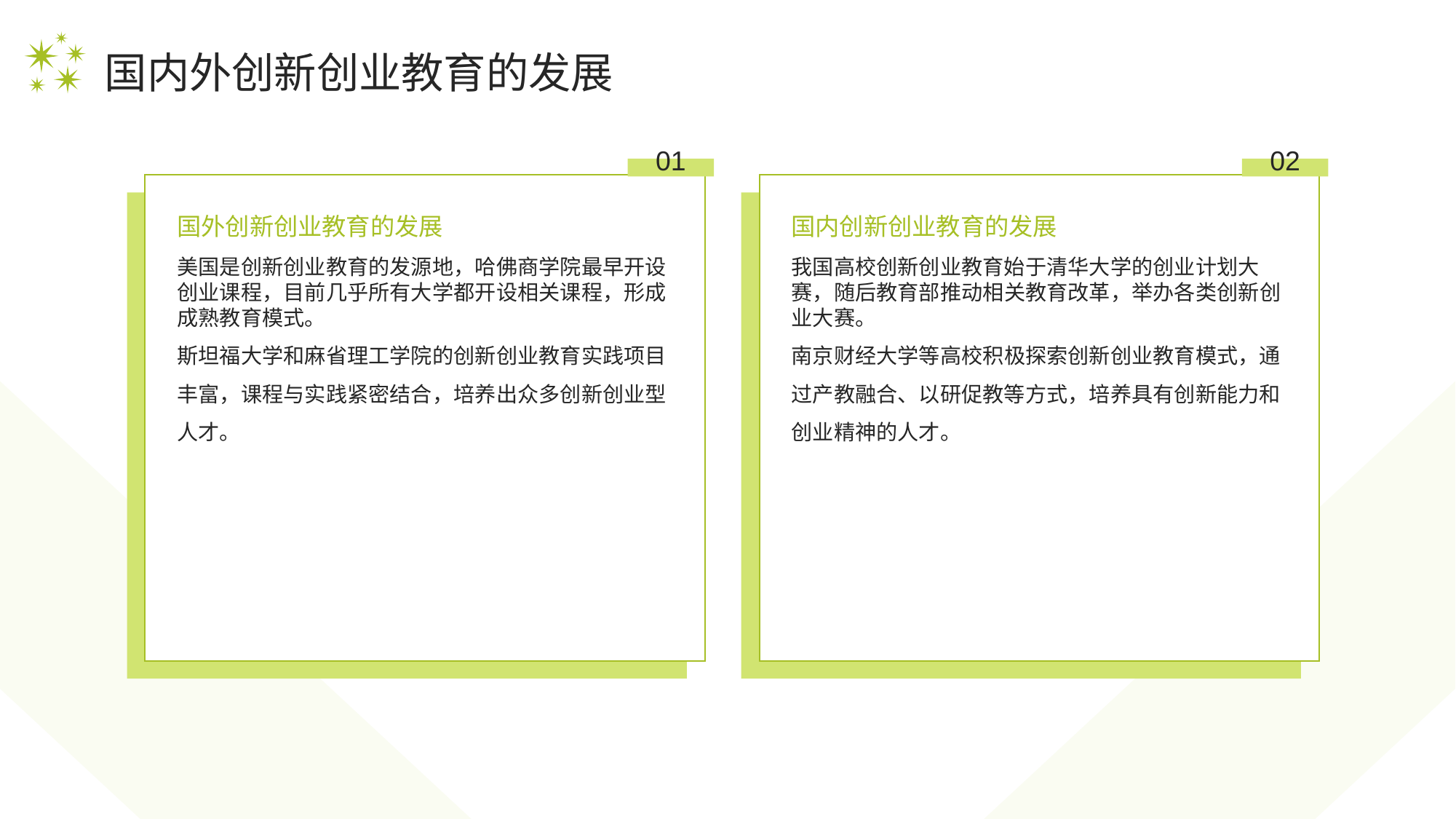

国内外创新创业教育的发展

01
02

国外创新创业教育的发展
国内创新创业教育的发展

美国是创新创业教育的发源地，哈佛商学院最早开设创业课程，目前几乎所有大学都开设相关课程，形成成熟教育模式。
斯坦福大学和麻省理工学院的创新创业教育实践项目丰富，课程与实践紧密结合，培养出众多创新创业型人才。
我国高校创新创业教育始于清华大学的创业计划大赛，随后教育部推动相关教育改革，举办各类创新创业大赛。
南京财经大学等高校积极探索创新创业教育模式，通过产教融合、以研促教等方式，培养具有创新能力和创业精神的人才。